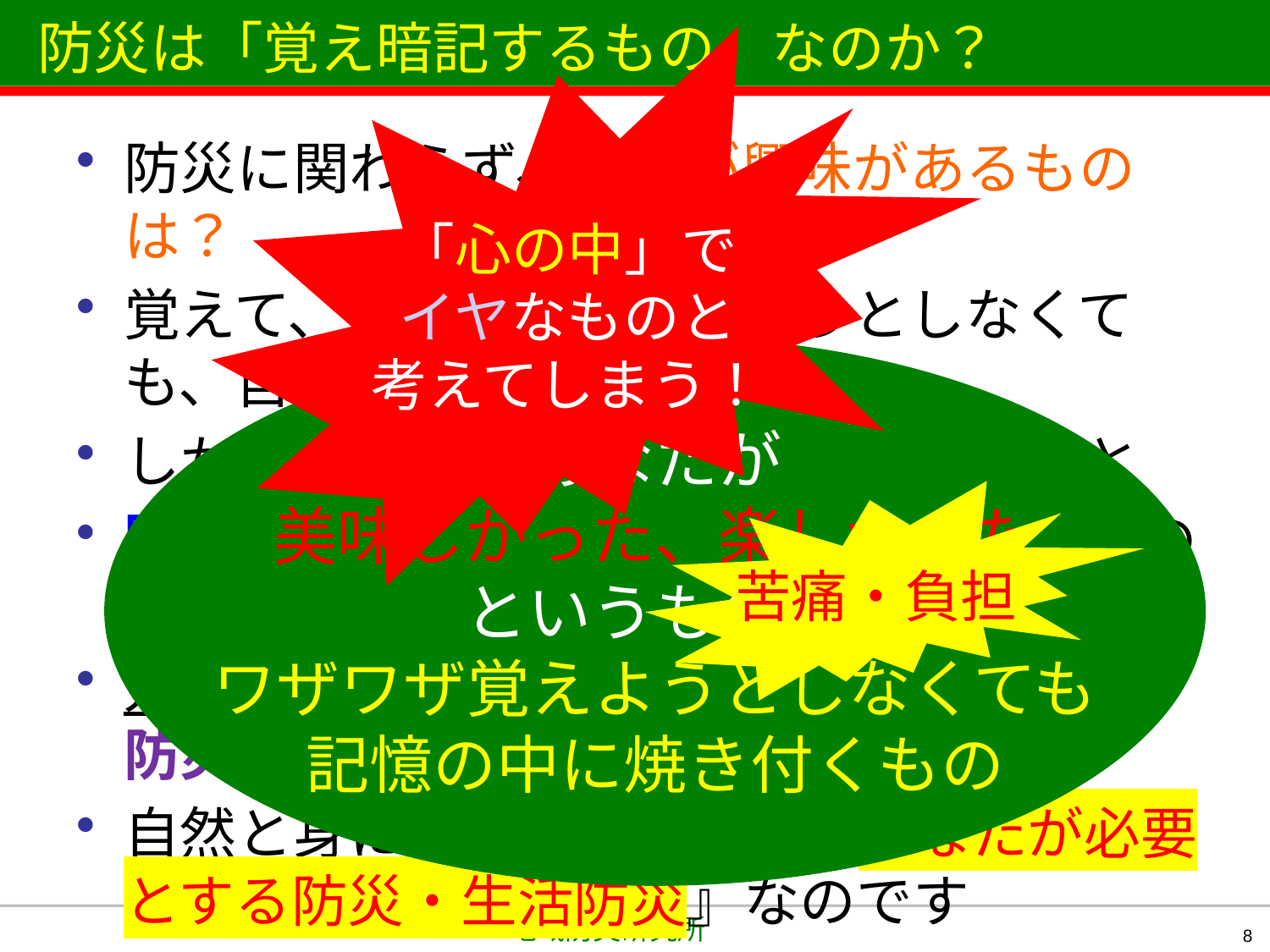

# 防災は「覚え暗記するもの」なのか？
「心の中」で
イヤなものと
考えてしまう！
防災に関わらず、自分が興味があるものは？
覚えて、ワザワザ暗記しようとしなくても、自然と忘れないものです
しかしながら『近年の防災』を鑑みると
防災教育・防災の学びは丸暗記のテストのようなものとなっている
丸暗記しなければならないようなものは、防災の学び・防災学習とは言えない️
自然と身につくものこそが『あなたが必要とする防災・生活防災』なのです

あなたが
美味しかった、楽しかった
というものは
ワザワザ覚えようとしなくても
記憶の中に焼き付くもの
苦痛・負担